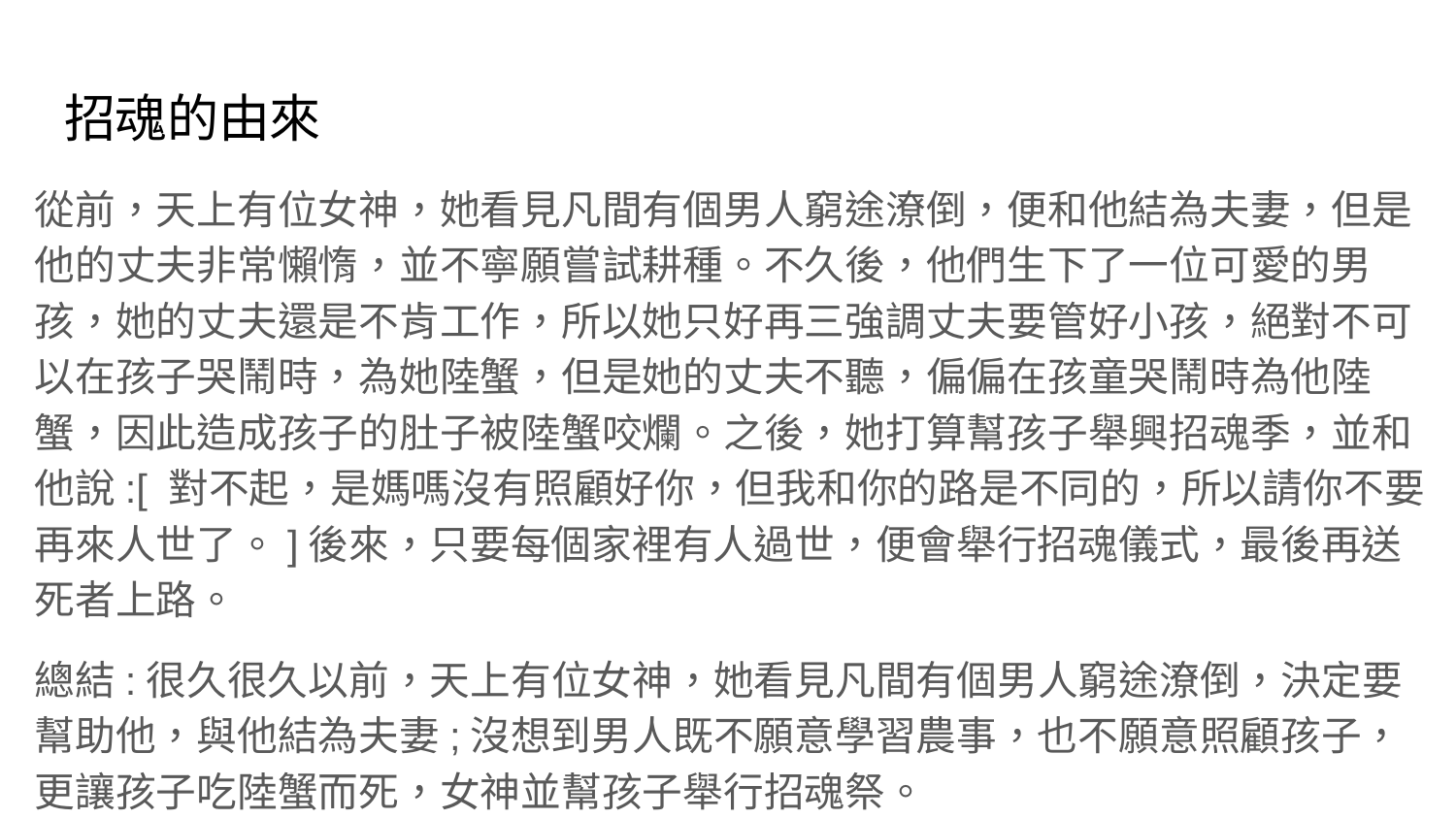

# 招魂的由來
從前，天上有位女神，她看見凡間有個男人窮途潦倒，便和他結為夫妻，但是他的丈夫非常懶惰，並不寧願嘗試耕種。不久後，他們生下了一位可愛的男孩，她的丈夫還是不肯工作，所以她只好再三強調丈夫要管好小孩，絕對不可以在孩子哭鬧時，為她陸蟹，但是她的丈夫不聽，偏偏在孩童哭鬧時為他陸蟹，因此造成孩子的肚子被陸蟹咬爛。之後，她打算幫孩子舉興招魂季，並和他說:[ 對不起，是媽嗎沒有照顧好你，但我和你的路是不同的，所以請你不要再來人世了。]後來，只要每個家裡有人過世，便會舉行招魂儀式，最後再送死者上路。
總結:很久很久以前，天上有位女神，她看見凡間有個男人窮途潦倒，決定要幫助他，與他結為夫妻;沒想到男人既不願意學習農事，也不願意照顧孩子，更讓孩子吃陸蟹而死，女神並幫孩子舉行招魂祭。